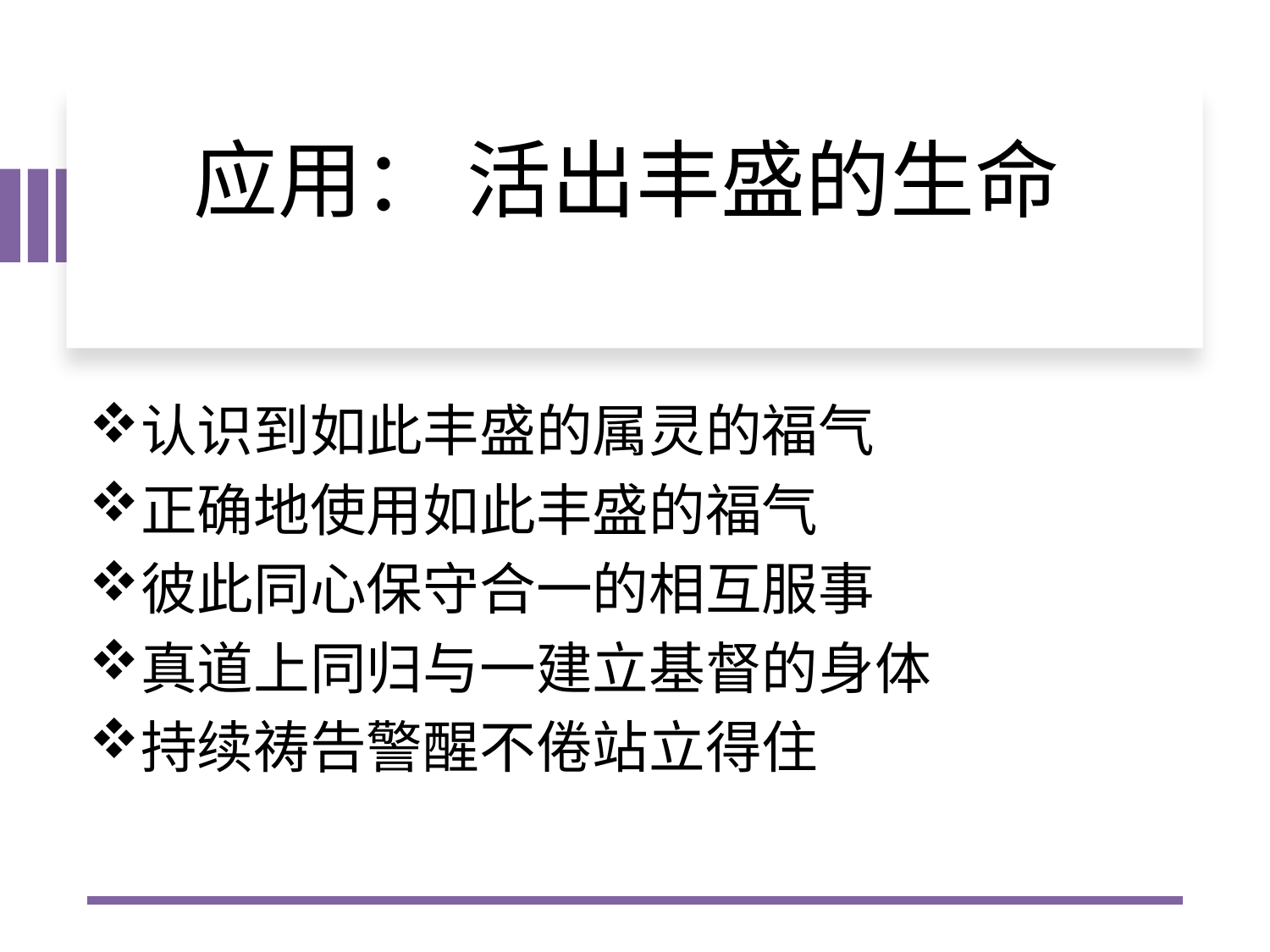

# 应用： 活出丰盛的生命

认识到如此丰盛的属灵的福气
正确地使用如此丰盛的福气
彼此同心保守合一的相互服事
真道上同归与一建立基督的身体
持续祷告警醒不倦站立得住